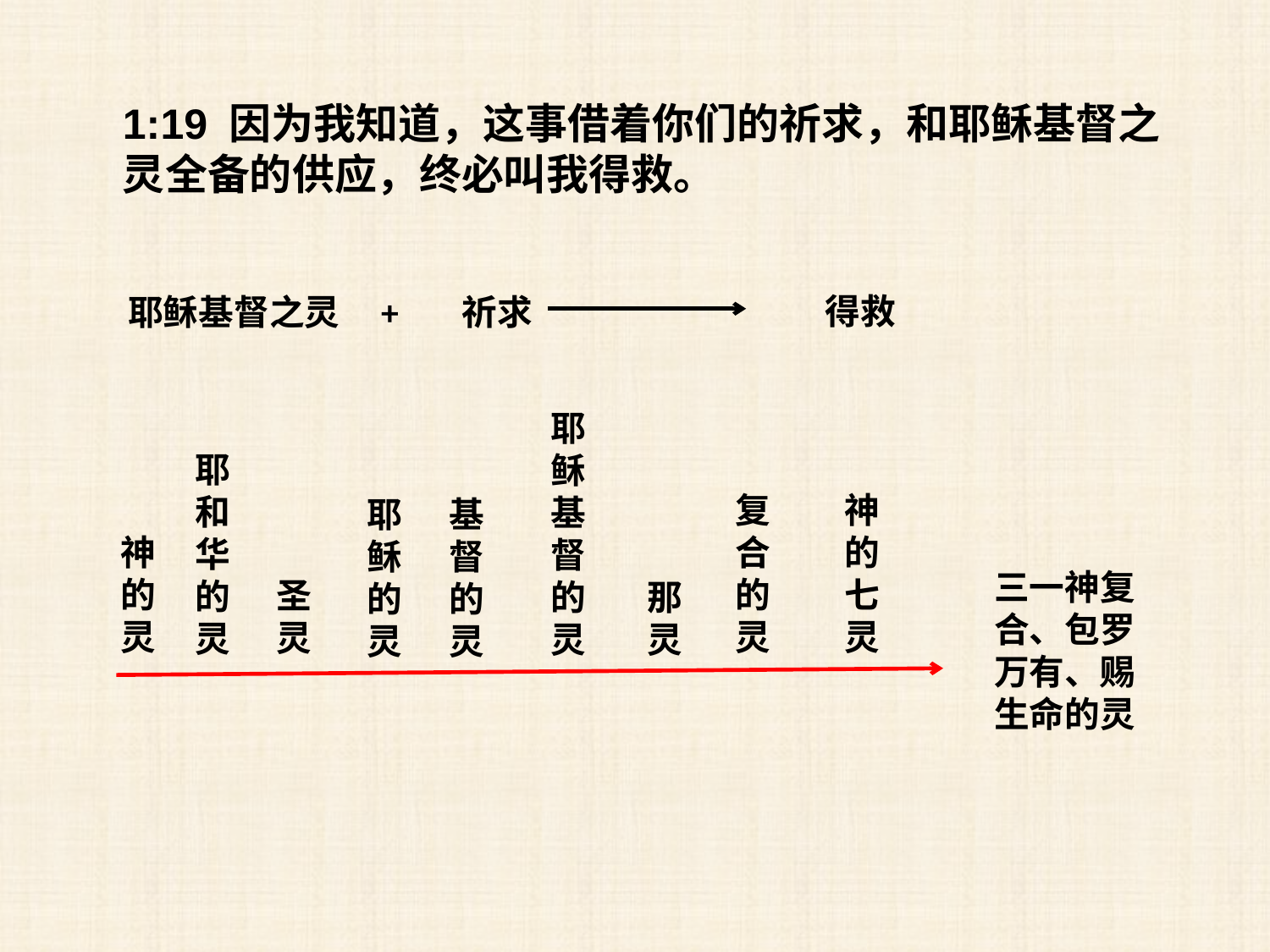

1:19 因为我知道，这事借着你们的祈求，和耶稣基督之灵全备的供应，终必叫我得救。
得救
耶稣基督之灵
+
祈求
耶稣基督的灵
耶和华的灵
复合的灵
神的七灵
耶稣的灵
基督的灵
神的灵
三一神复合、包罗万有、赐生命的灵
圣灵
那灵